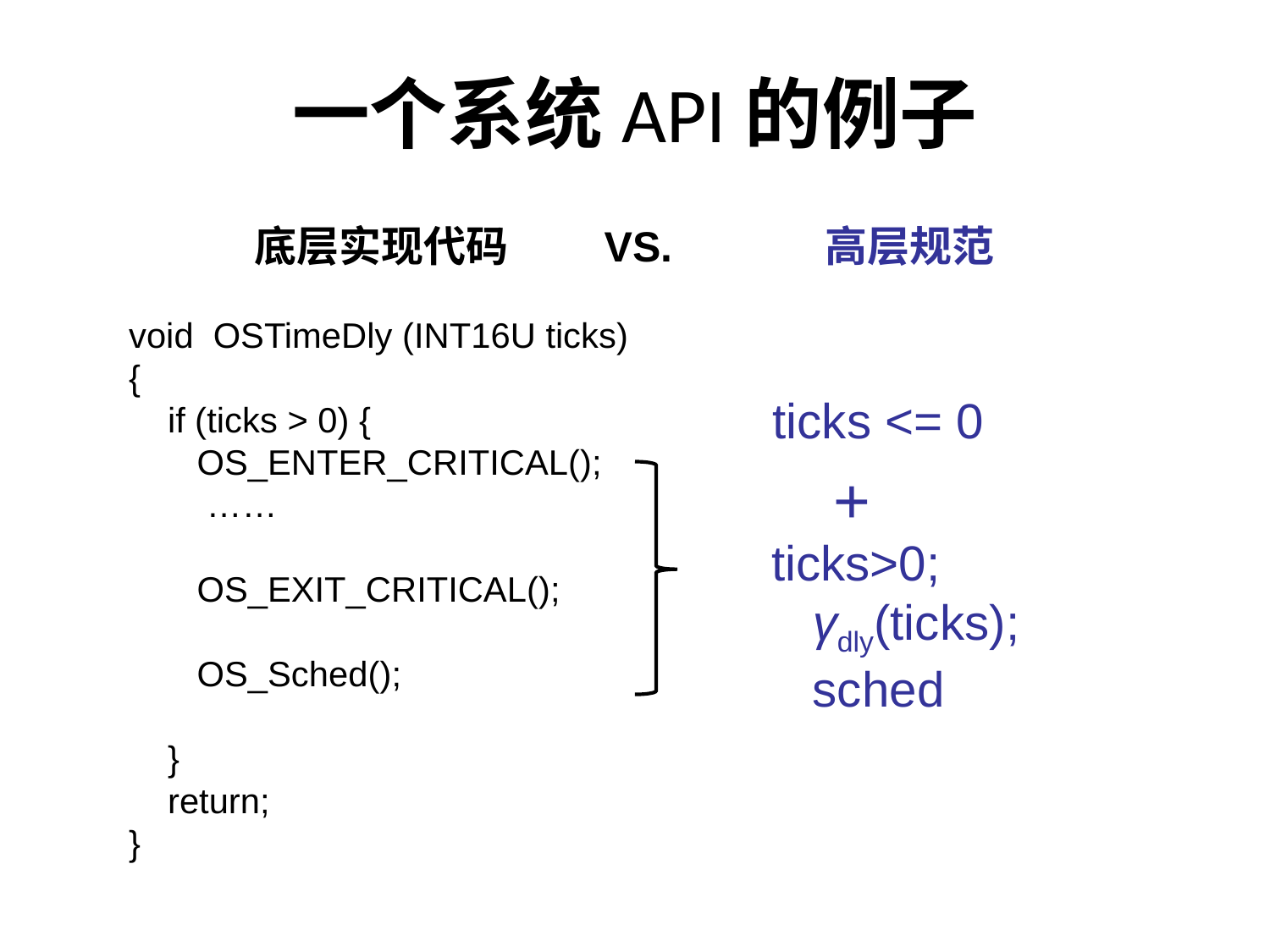

# 一个系统API的例子
底层实现代码         VS.            高层规范
void  OSTimeDly (INT16U ticks)
{
    if (ticks > 0) {
       OS_ENTER_CRITICAL();
        ……

       OS_EXIT_CRITICAL();

       OS_Sched();
    }
    return;
}
ticks <= 0
+

ticks>0;
   γdly(ticks);
   sched